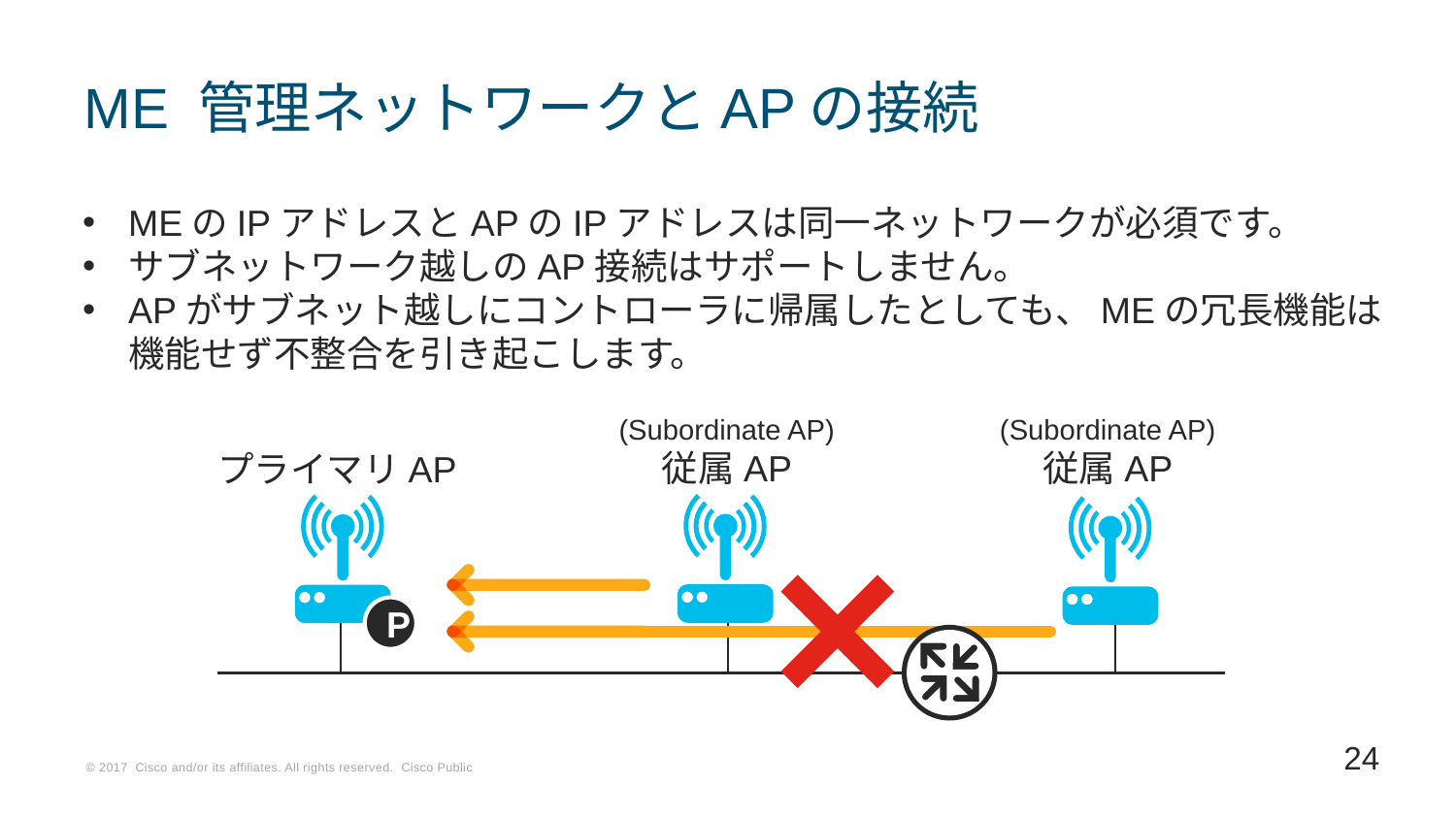

# ME 管理ネットワークとAPの接続
MEのIPアドレスとAPのIPアドレスは同一ネットワークが必須です。
サブネットワーク越しのAP接続はサポートしません。
APがサブネット越しにコントローラに帰属したとしても、MEの冗長機能は機能せず不整合を引き起こします。
(Subordinate AP)
従属AP
(Subordinate AP)
従属AP
プライマリAP

P